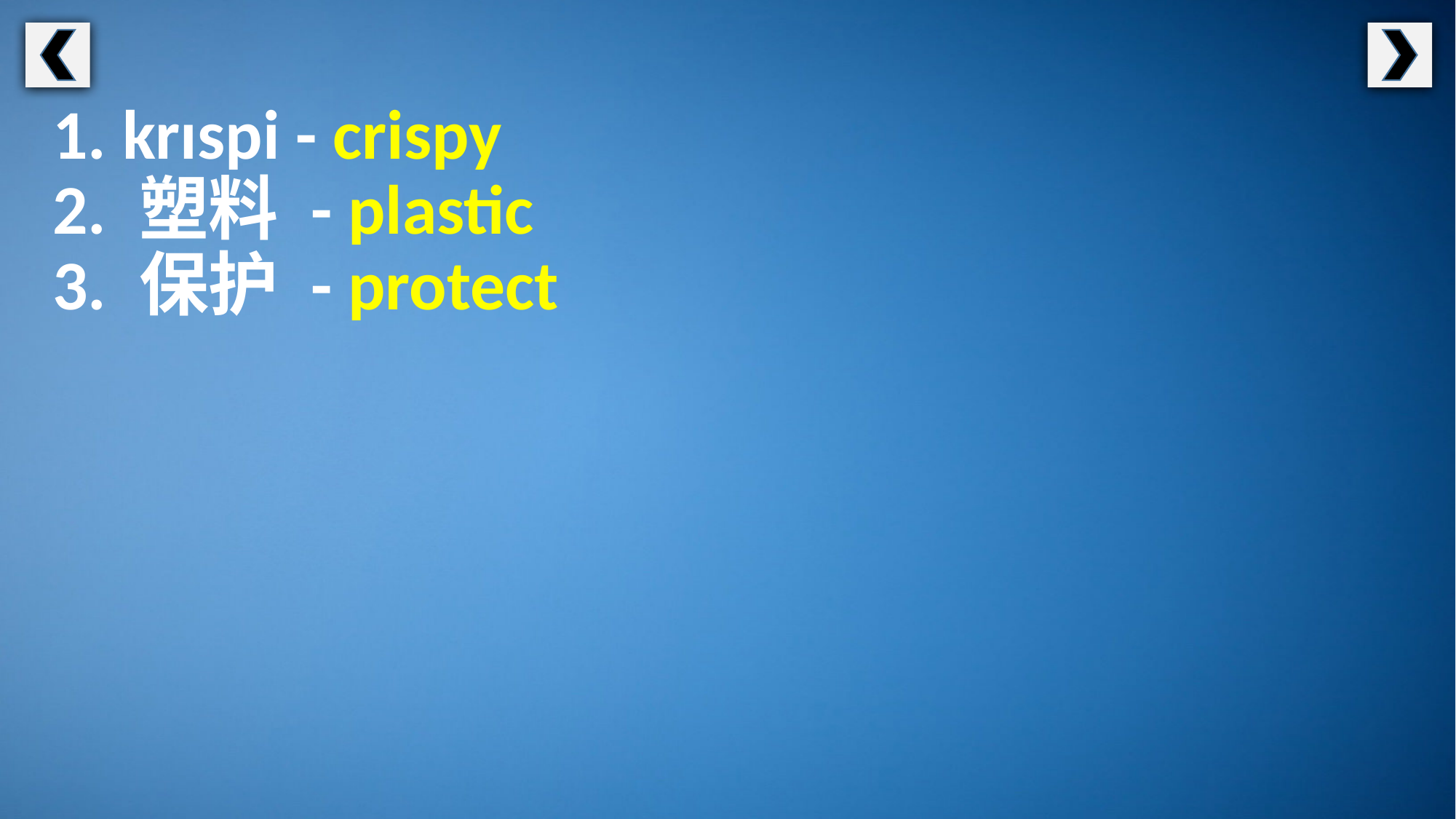

1. krɪspi - crispy
2. 塑料 - plastic
3. 保护 - protect